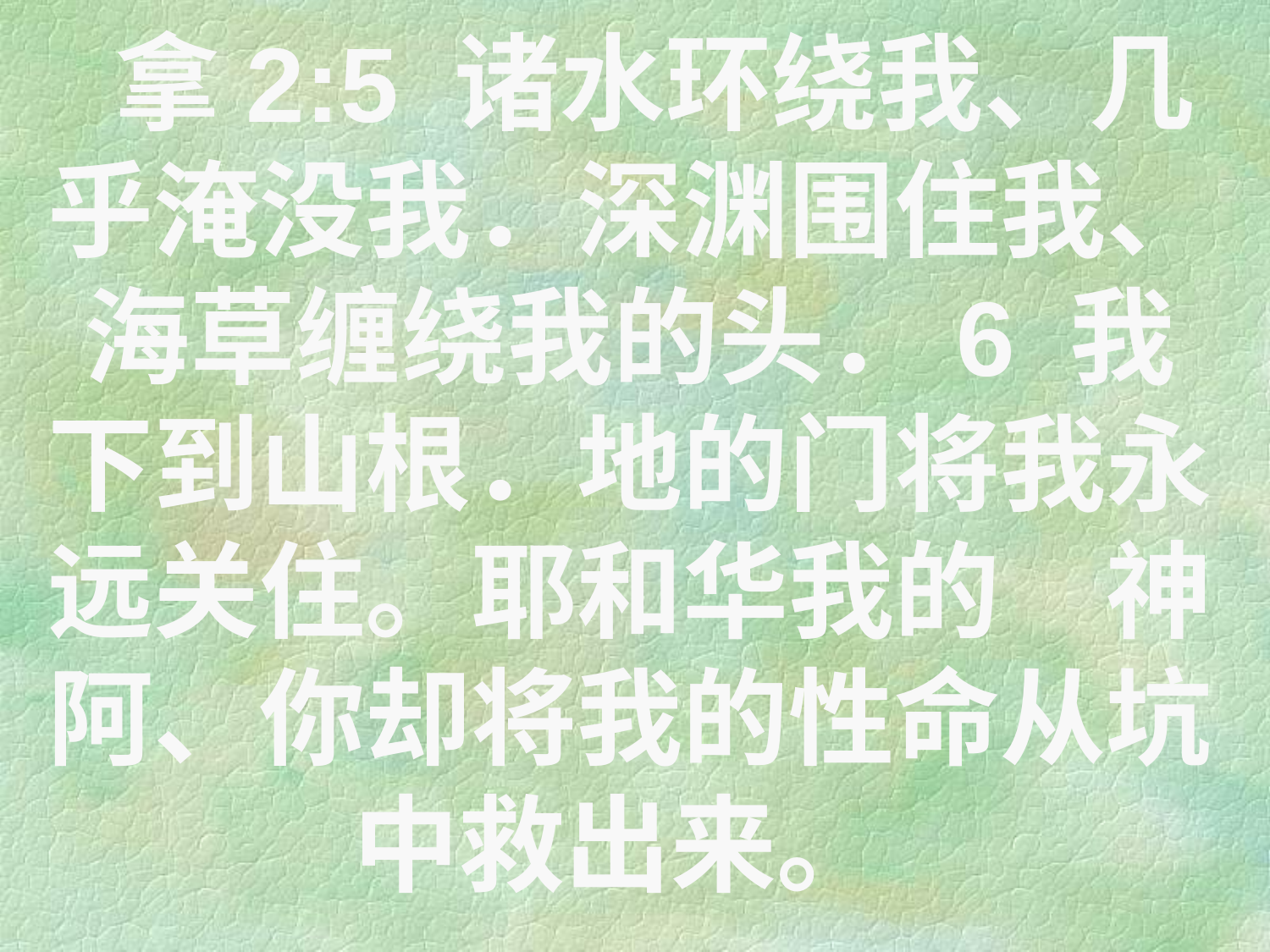

拿2:5 诸水环绕我、几乎淹没我．深渊围住我、海草缠绕我的头．6 我下到山根．地的门将我永远关住。耶和华我的　神阿、你却将我的性命从坑中救出来。